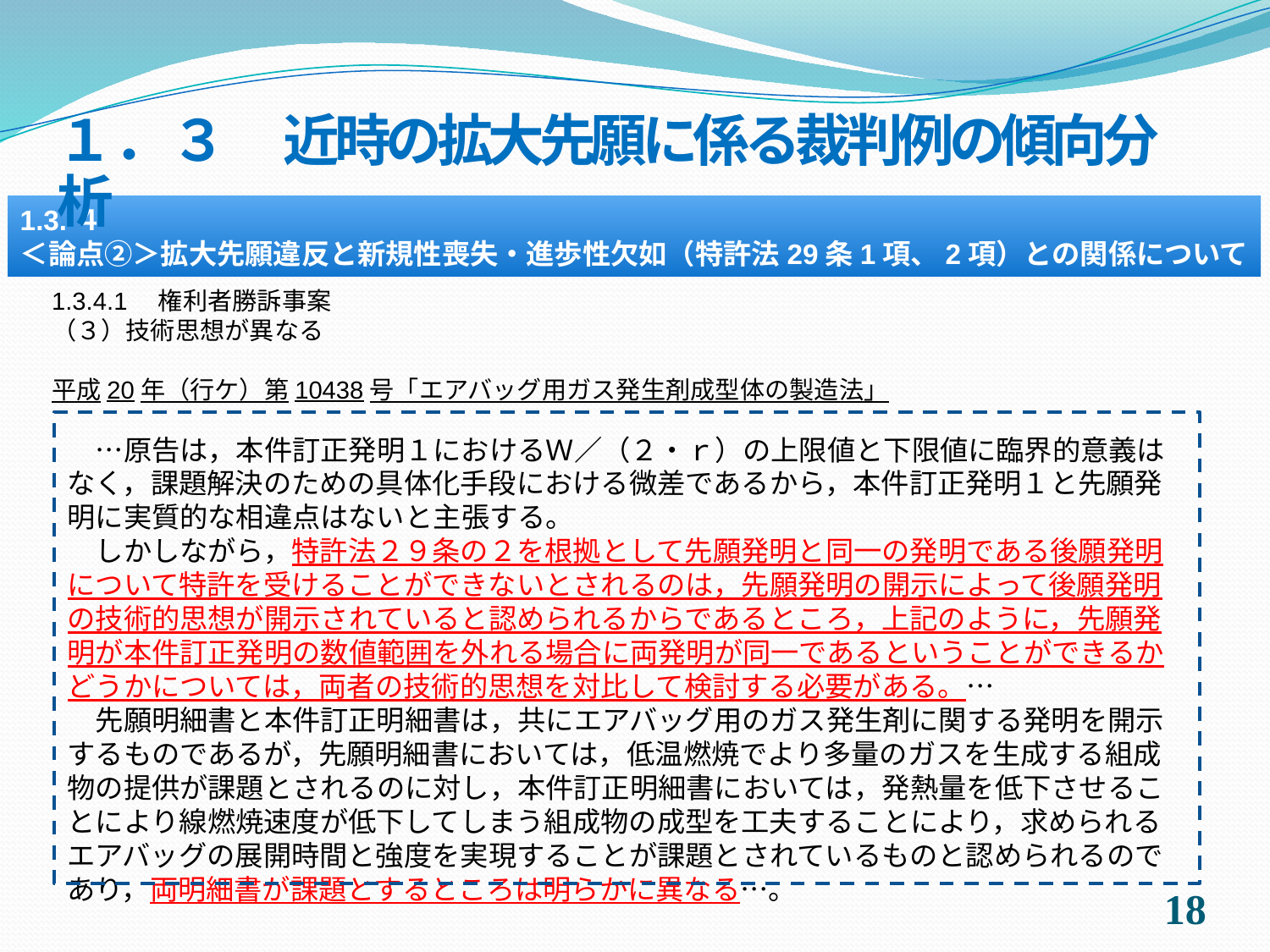

１．３　近時の拡大先願に係る裁判例の傾向分析
1.3.４
＜論点②＞拡大先願違反と新規性喪失・進歩性欠如（特許法29条1項、2項）との関係について
1.3.4.1　権利者勝訴事案
（３）技術思想が異なる

平成20年（行ケ）第10438号「エアバッグ用ガス発生剤成型体の製造法」

　…原告は，本件訂正発明１におけるＷ／（２・ｒ）の上限値と下限値に臨界的意義はなく，課題解決のための具体化手段における微差であるから，本件訂正発明１と先願発明に実質的な相違点はないと主張する。
　しかしながら，特許法２９条の２を根拠として先願発明と同一の発明である後願発明について特許を受けることができないとされるのは，先願発明の開示によって後願発明の技術的思想が開示されていると認められるからであるところ，上記のように，先願発明が本件訂正発明の数値範囲を外れる場合に両発明が同一であるということができるかどうかについては，両者の技術的思想を対比して検討する必要がある。…
　先願明細書と本件訂正明細書は，共にエアバッグ用のガス発生剤に関する発明を開示するものであるが，先願明細書においては，低温燃焼でより多量のガスを生成する組成物の提供が課題とされるのに対し，本件訂正明細書においては，発熱量を低下させることにより線燃焼速度が低下してしまう組成物の成型を工夫することにより，求められるエアバッグの展開時間と強度を実現することが課題とされているものと認められるのであり，両明細書が課題とするところは明らかに異なる…。
18